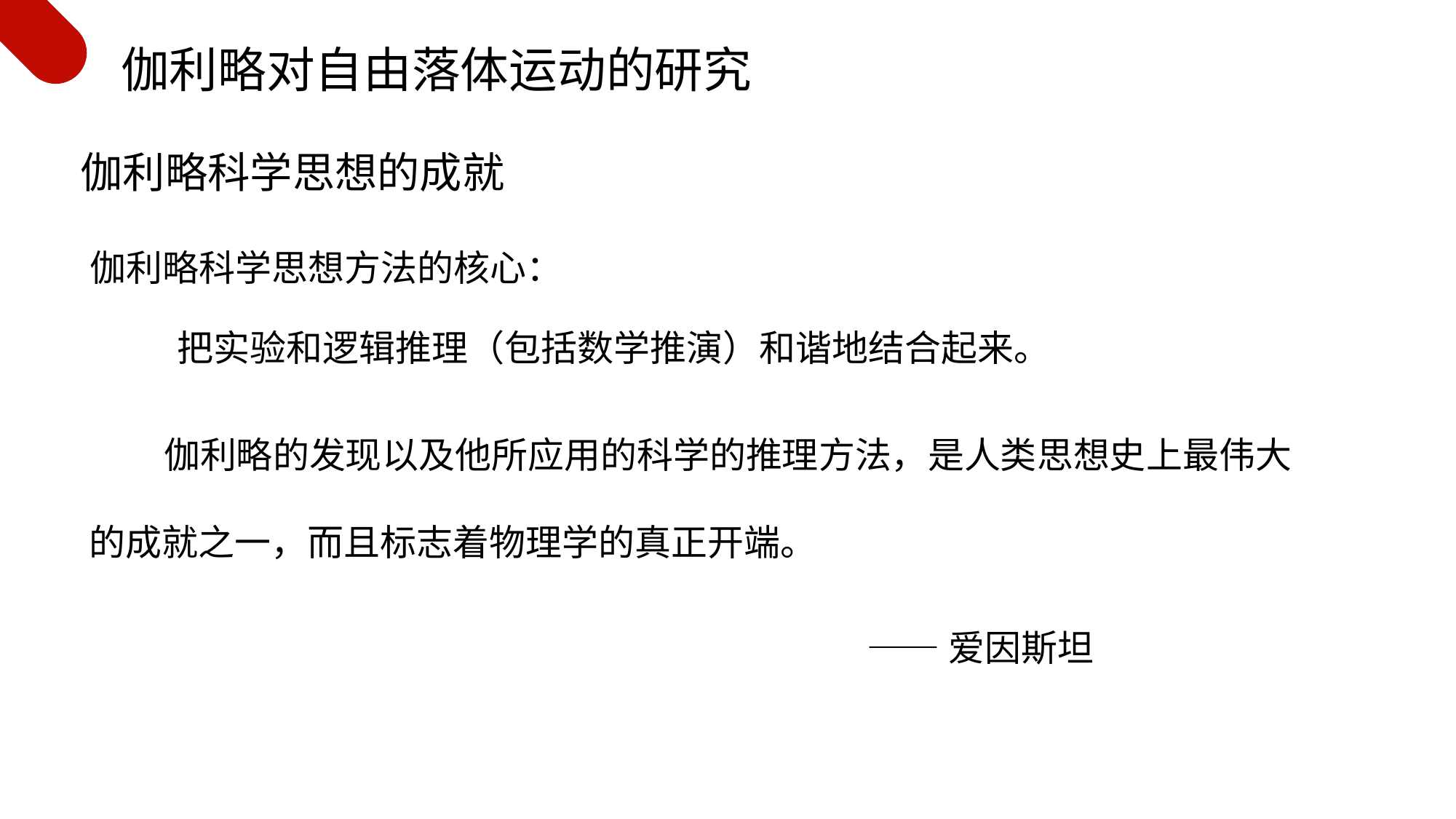

伽利略对自由落体运动的研究
伽利略科学思想的成就
伽利略科学思想方法的核心：
       把实验和逻辑推理（包括数学推演）和谐地结合起来。
        伽利略的发现以及他所应用的科学的推理方法，是人类思想史上最伟大的成就之一，而且标志着物理学的真正开端。
                                                                                               ——爱因斯坦